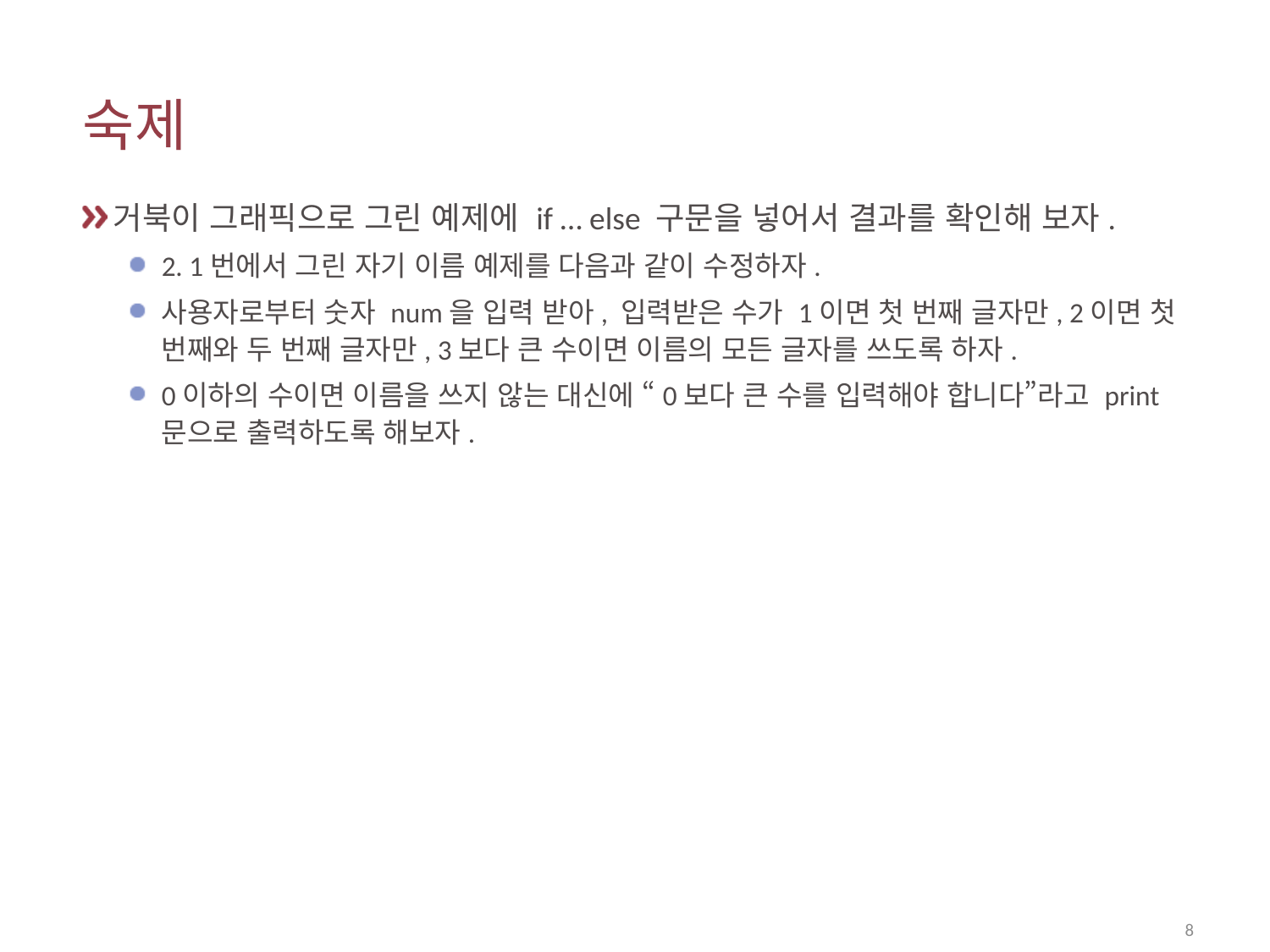

# 숙제
거북이 그래픽으로 그린 예제에 if … else 구문을 넣어서 결과를 확인해 보자.
2. 1번에서 그린 자기 이름 예제를 다음과 같이 수정하자.
사용자로부터 숫자 num을 입력 받아, 입력받은 수가 1이면 첫 번째 글자만, 2이면 첫 번째와 두 번째 글자만, 3보다 큰 수이면 이름의 모든 글자를 쓰도록 하자.
0이하의 수이면 이름을 쓰지 않는 대신에 “0보다 큰 수를 입력해야 합니다”라고 print 문으로 출력하도록 해보자.
8